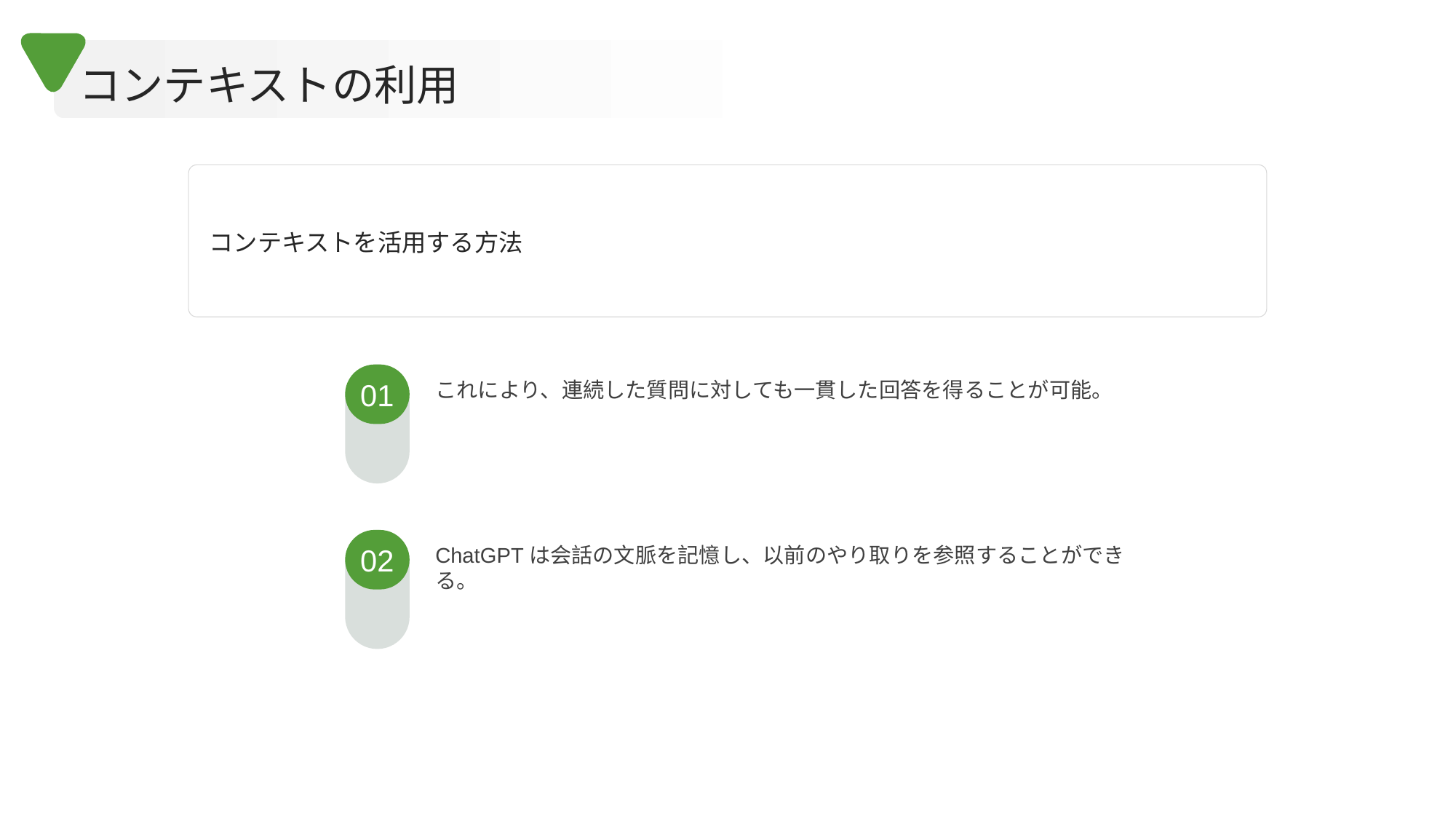

コンテキストの利用

コンテキストを活用する方法
これにより、連続した質問に対しても一貫した回答を得ることが可能。

01
ChatGPTは会話の文脈を記憶し、以前のやり取りを参照することができる。

02